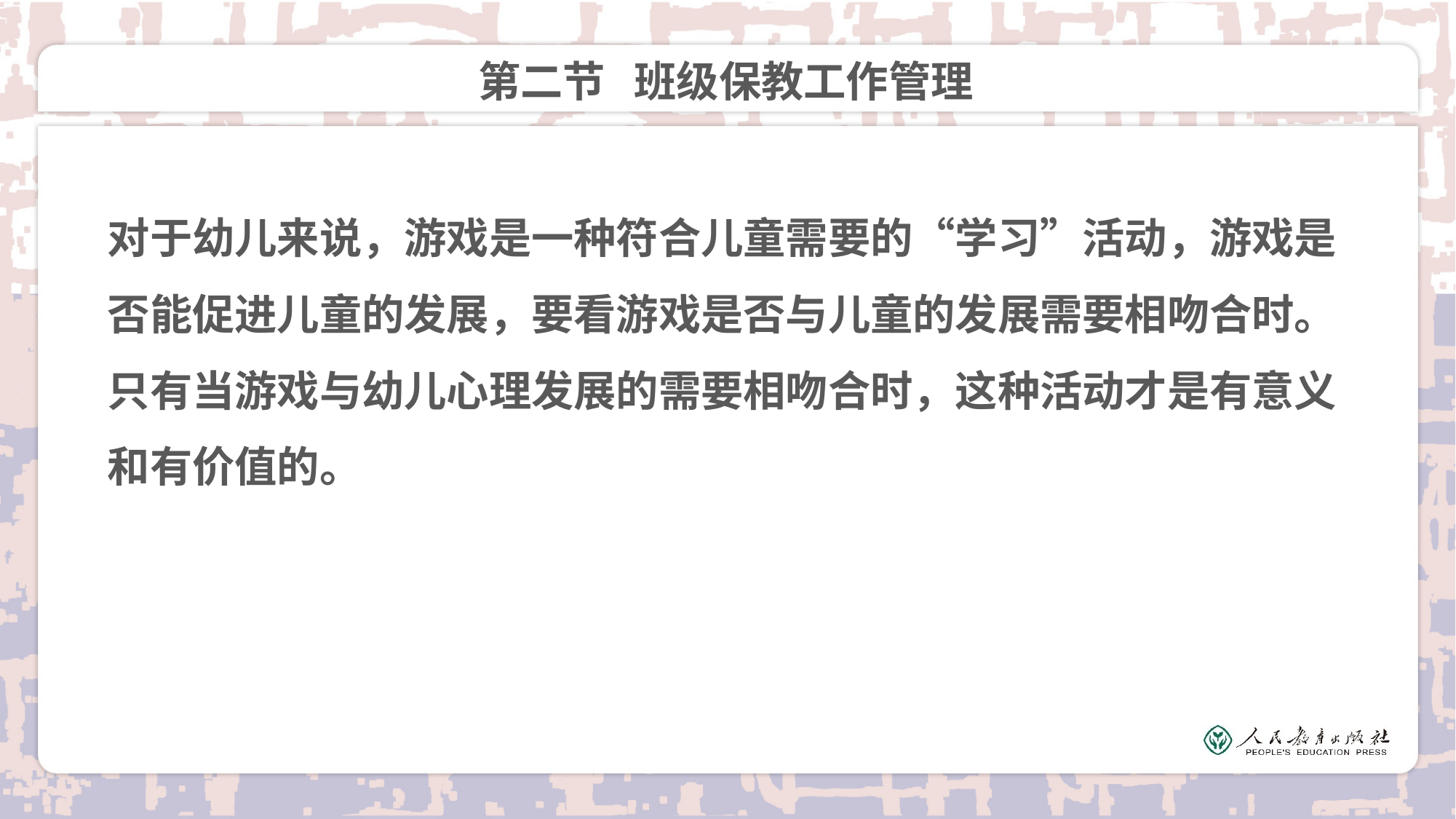

# 第二节   班级保教工作管理
对于幼儿来说，游戏是一种符合儿童需要的“学习”活动，游戏是否能促进儿童的发展，要看游戏是否与儿童的发展需要相吻合时。只有当游戏与幼儿心理发展的需要相吻合时，这种活动才是有意义和有价值的。